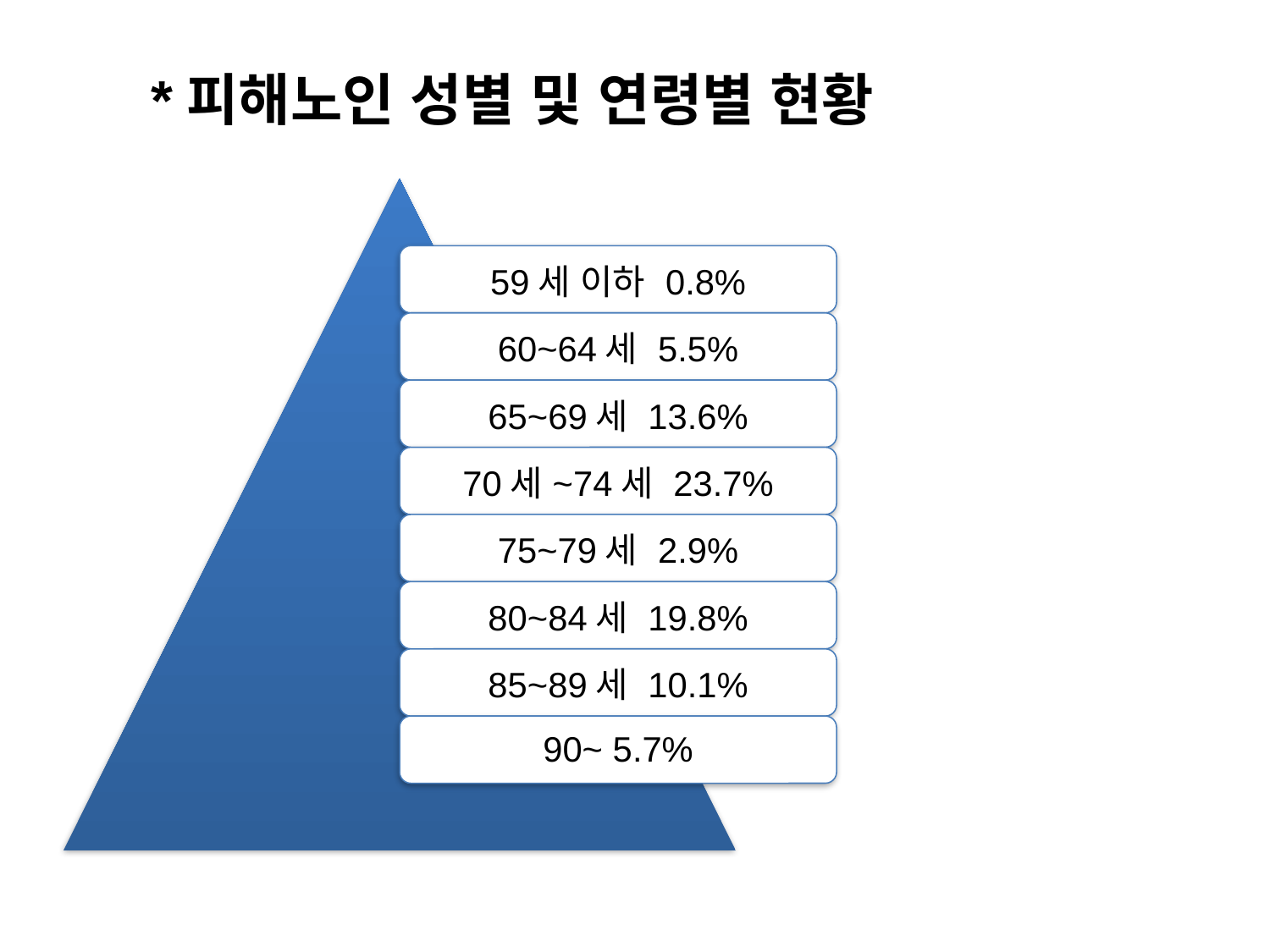

# *피해노인 성별 및 연령별 현황
59세 이하 0.8%
60~64세 5.5%
65~69세 13.6%
70세~74세 23.7%
75~79세 2.9%
80~84세 19.8%
85~89세 10.1%
90~ 5.7%